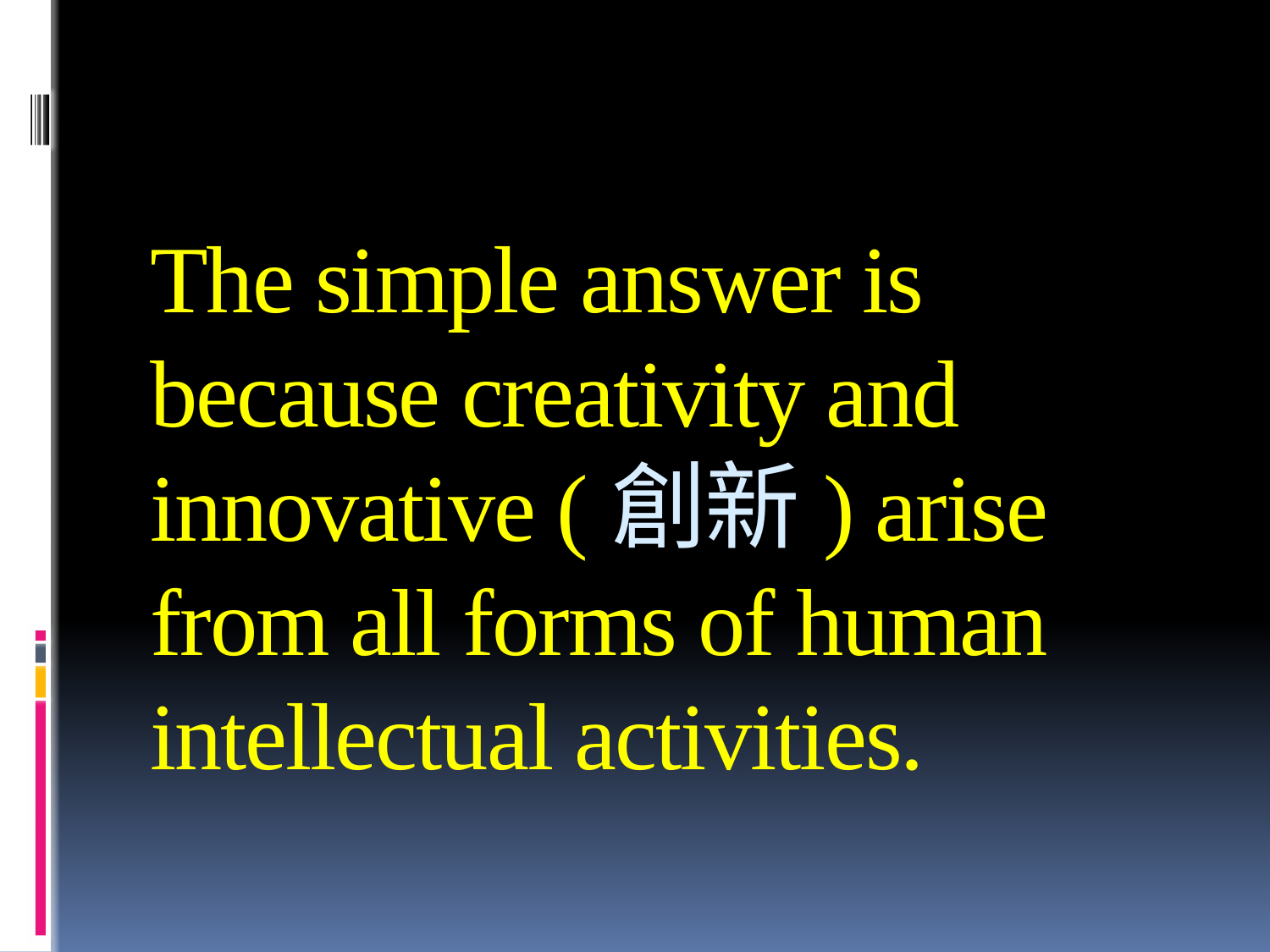

# The simple answer is because creativity and innovative (創新) arise from all forms of human intellectual activities.